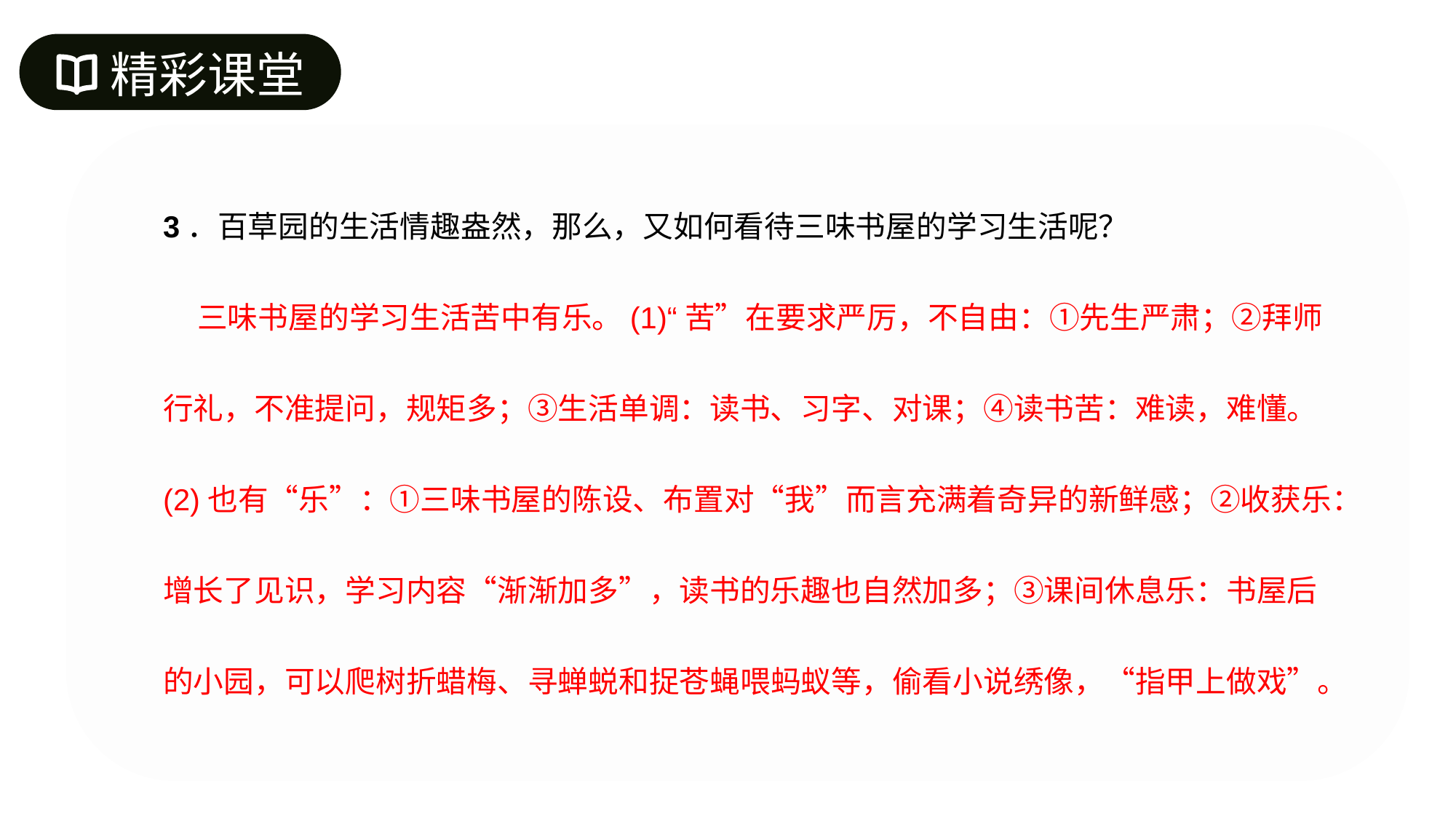

精彩课堂

3．百草园的生活情趣盎然，那么，又如何看待三味书屋的学习生活呢？
    三味书屋的学习生活苦中有乐。(1)“苦”在要求严厉，不自由：①先生严肃；②拜师行礼，不准提问，规矩多；③生活单调：读书、习字、对课；④读书苦：难读，难懂。(2)也有“乐”：①三味书屋的陈设、布置对“我”而言充满着奇异的新鲜感；②收获乐：增长了见识，学习内容“渐渐加多”，读书的乐趣也自然加多；③课间休息乐：书屋后的小园，可以爬树折蜡梅、寻蝉蜕和捉苍蝇喂蚂蚁等，偷看小说绣像，“指甲上做戏”。